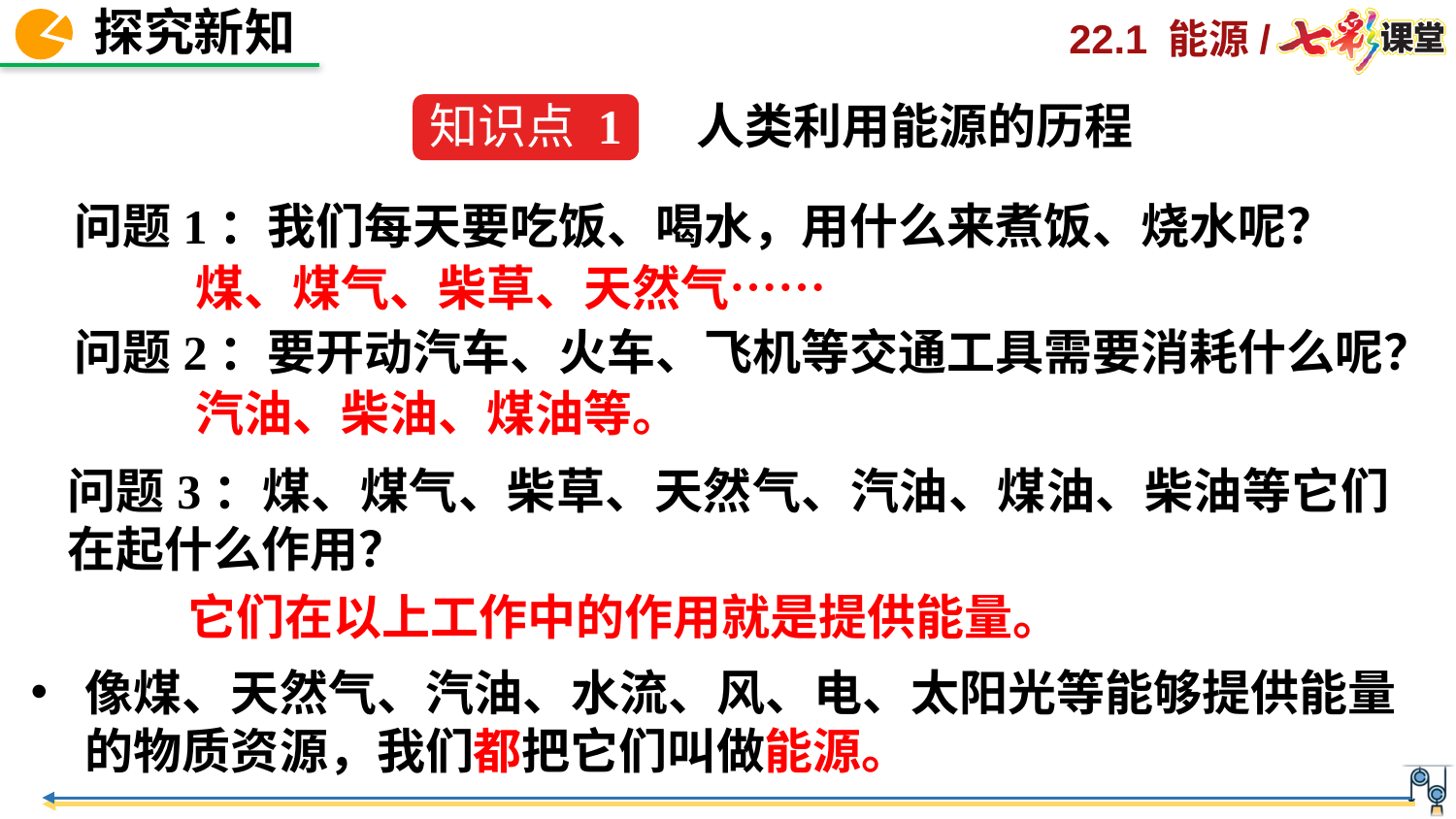

人类利用能源的历程

知识点 1
问题1：我们每天要吃饭、喝水，用什么来煮饭、烧水呢？
          煤、煤气、柴草、天然气……
问题2：要开动汽车、火车、飞机等交通工具需要消耗什么呢？
          汽油、柴油、煤油等。
问题3：煤、煤气、柴草、天然气、汽油、煤油、柴油等它们在起什么作用？
          它们在以上工作中的作用就是提供能量。

像煤、天然气、汽油、水流、风、电、太阳光等能够提供能量的物质资源，我们都把它们叫做能源。